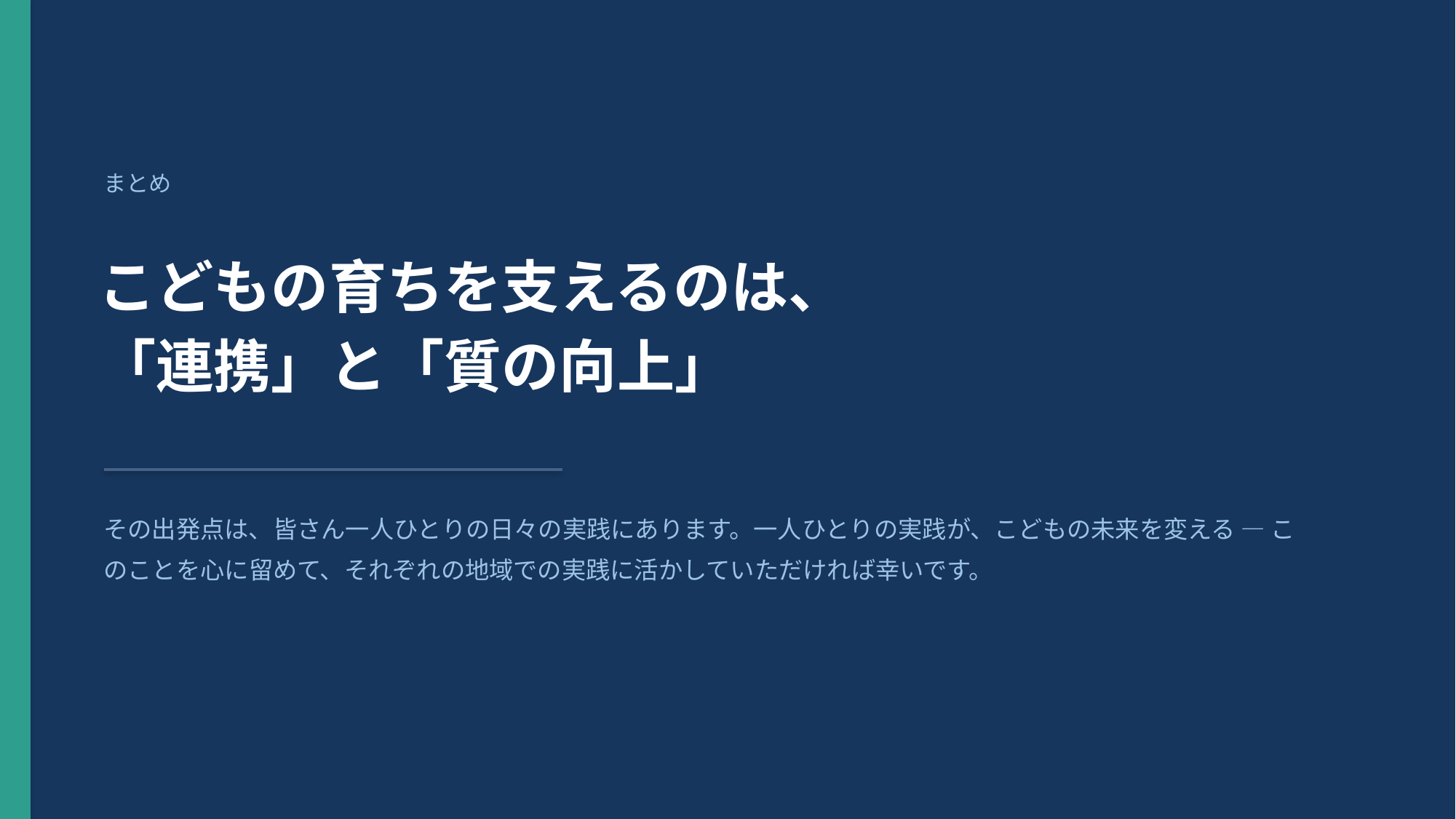

まとめ
こどもの育ちを支えるのは、
「連携」と「質の向上」
その出発点は、皆さん一人ひとりの日々の実践にあります。一人ひとりの実践が、こどもの未来を変える ― このことを心に留めて、それぞれの地域での実践に活かしていただければ幸いです。